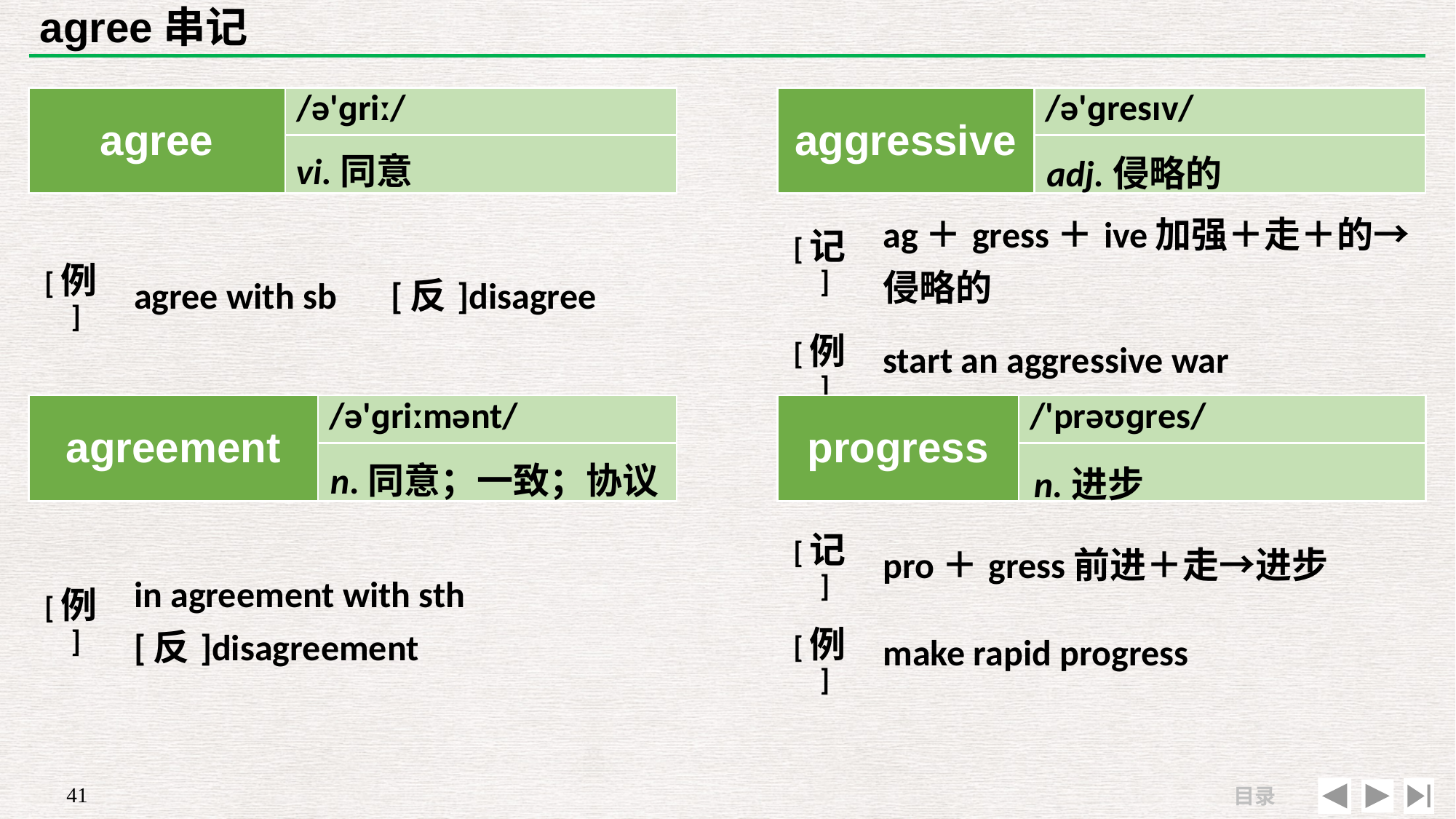

# agree串记

| agree | /ə'ɡriː/ |
| --- | --- |
|  |  |
| aggressive | /ə'ɡresɪv/ |
| --- | --- |
|  |  |
vi.同意
adj.侵略的
| [记] | ag＋gress＋ive加强＋走＋的→ 侵略的 |
| --- | --- |
| [例] | start an aggressive war |
|  |  |
| --- | --- |
| [例] | agree with sb　[反]disagree |
| agreement | /ə'ɡriːmənt/ |
| --- | --- |
|  |  |
| progress | /'prəʊɡres/ |
| --- | --- |
|  |  |
n.同意；一致；协议
n.进步
|  |  |
| --- | --- |
| [例] | in agreement with sth　[反]disagreement |
| [记] | pro＋gress前进＋走→进步 |
| --- | --- |
| [例] | make rapid progress |